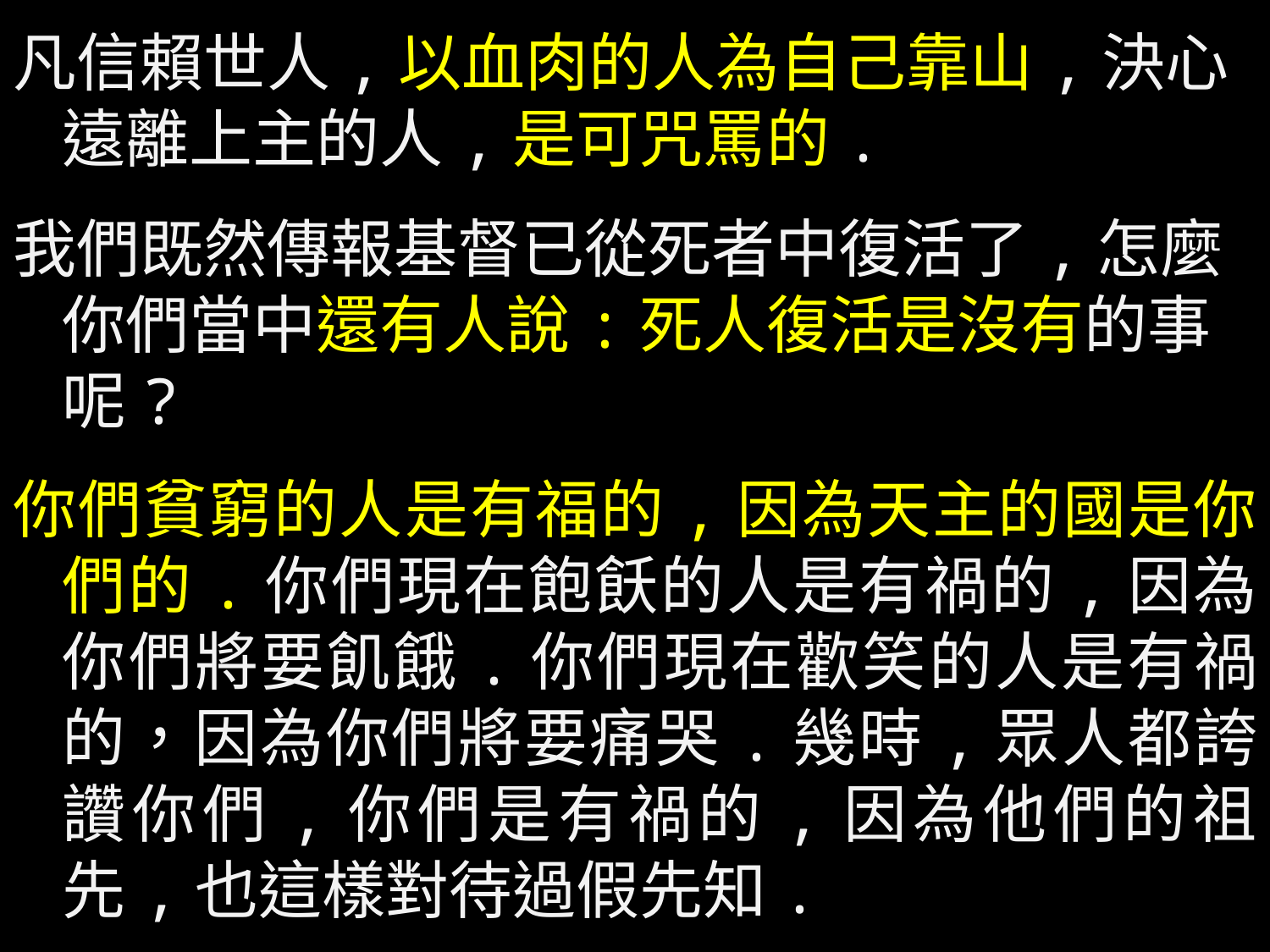

凡信賴世人,以血肉的人為自己靠山,決心遠離上主的人,是可咒罵的.
我們既然傳報基督已從死者中復活了,怎麼你們當中還有人說:死人復活是沒有的事呢?
你們貧窮的人是有福的,因為天主的國是你們的.你們現在飽飫的人是有禍的,因為你們將要飢餓.你們現在歡笑的人是有禍的，因為你們將要痛哭.幾時,眾人都誇讚你們,你們是有禍的,因為他們的祖先,也這樣對待過假先知.